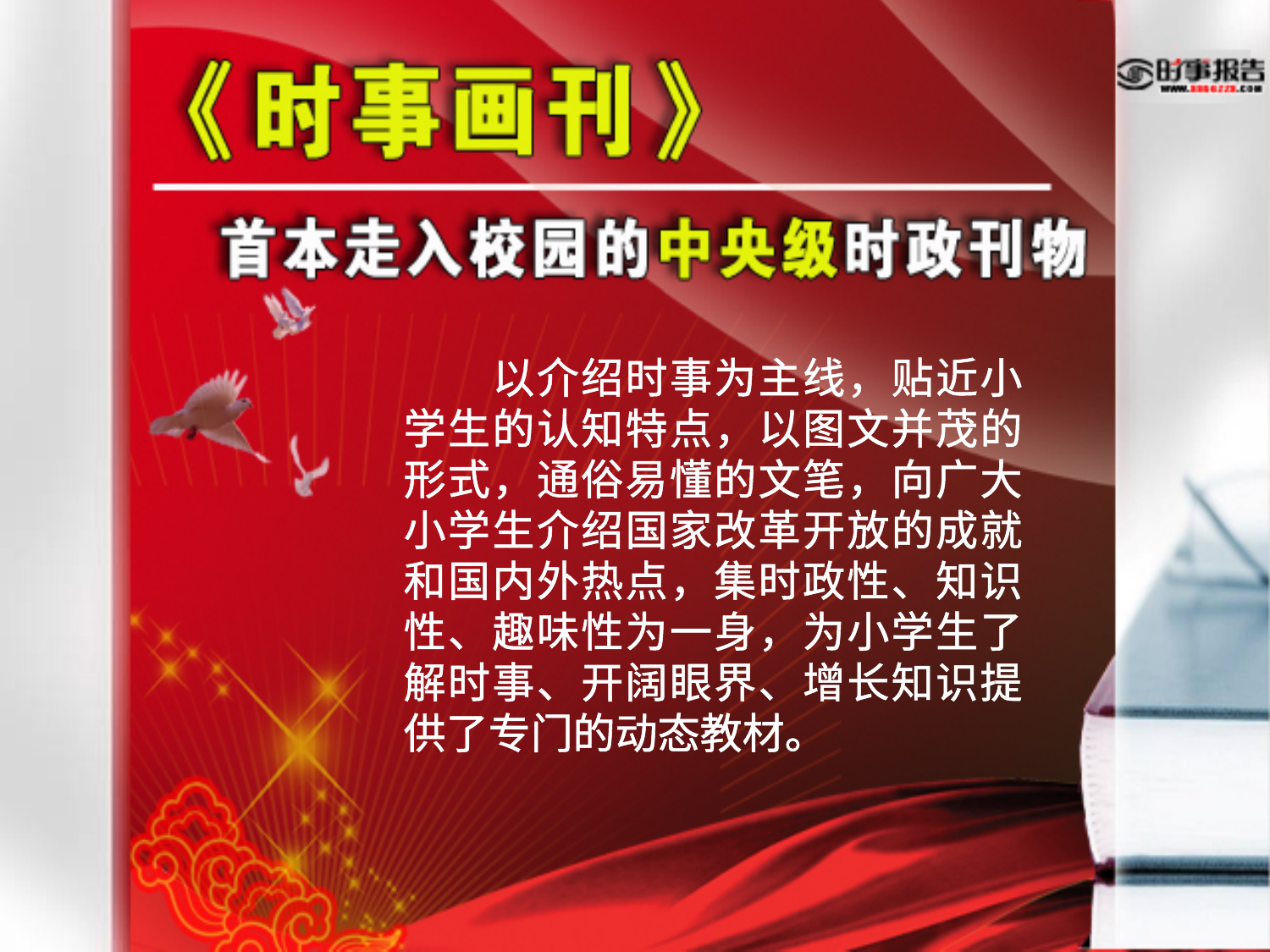

以介绍时事为主线，贴近小学生的认知特点，以图文并茂的形式，通俗易懂的文笔，向广大小学生介绍国家改革开放的成就和国内外热点，集时政性、知识性、趣味性为一身，为小学生了解时事、开阔眼界、增长知识提供了专门的动态教材。